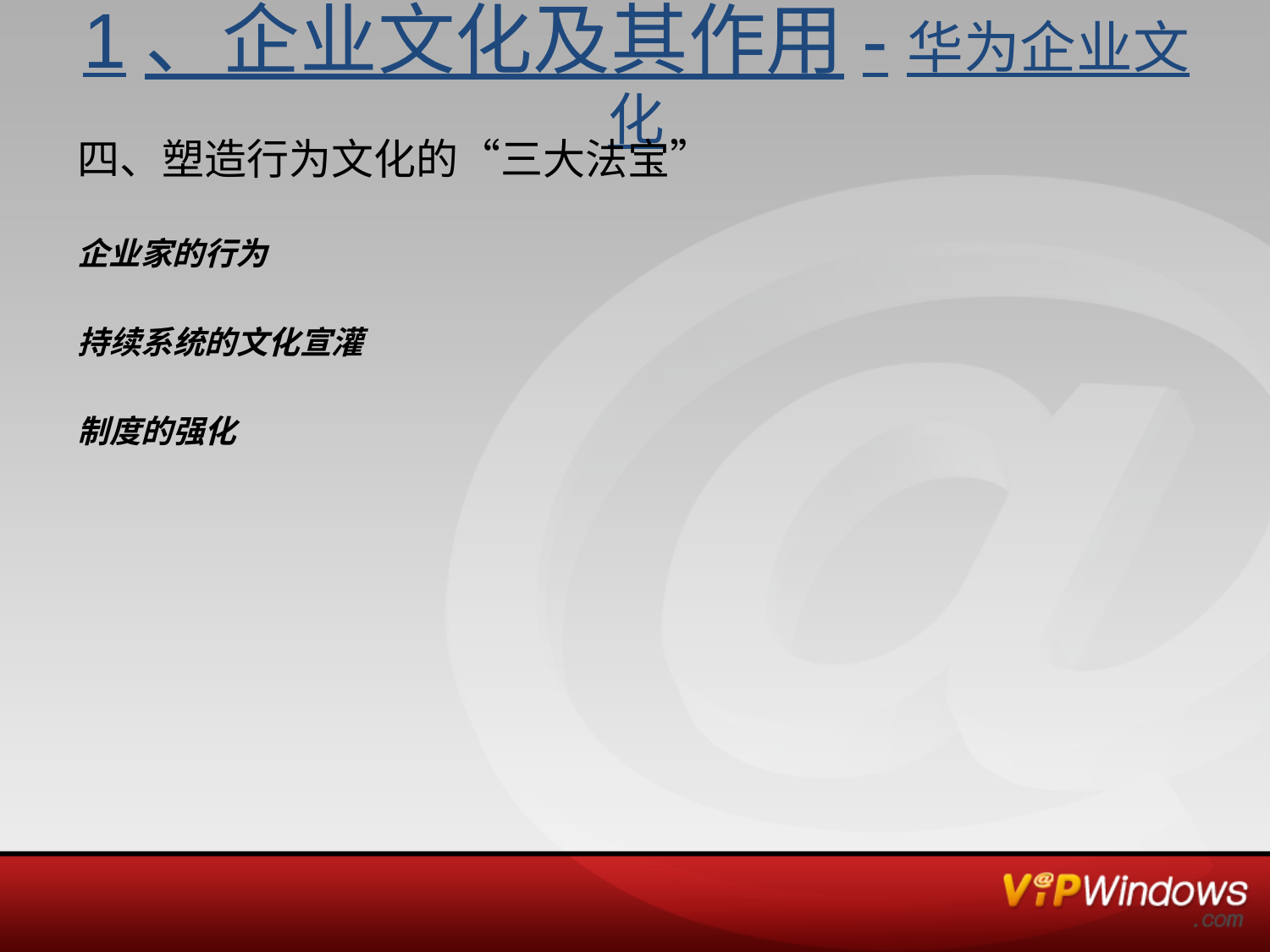

# 1、企业文化及其作用-华为企业文化
四、塑造行为文化的“三大法宝”

企业家的行为

持续系统的文化宣灌

制度的强化